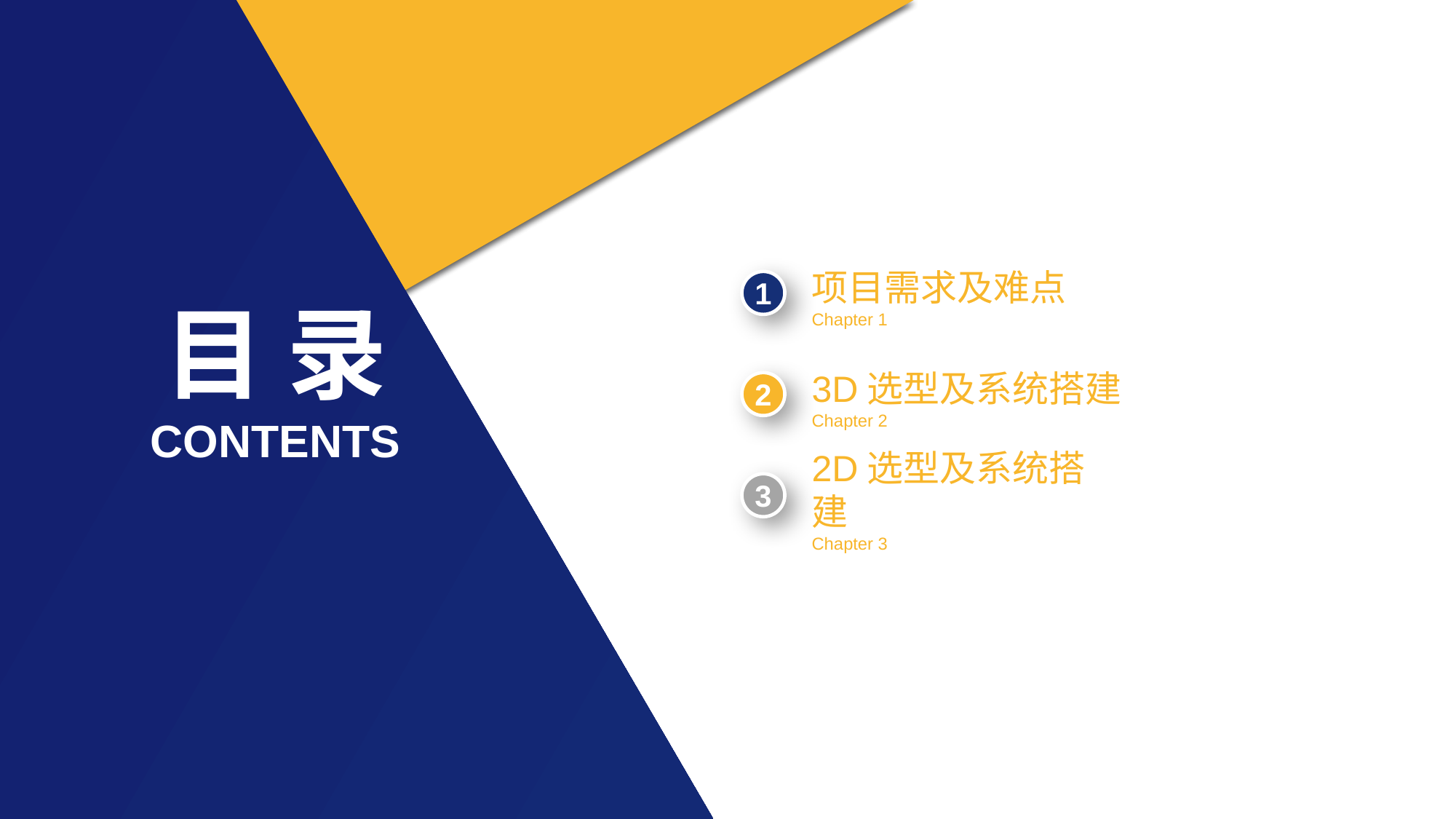

项目需求及难点
Chapter 1
1
目 录
3D选型及系统搭建
Chapter 2
2
CONTENTS
2D选型及系统搭建
Chapter 3
3